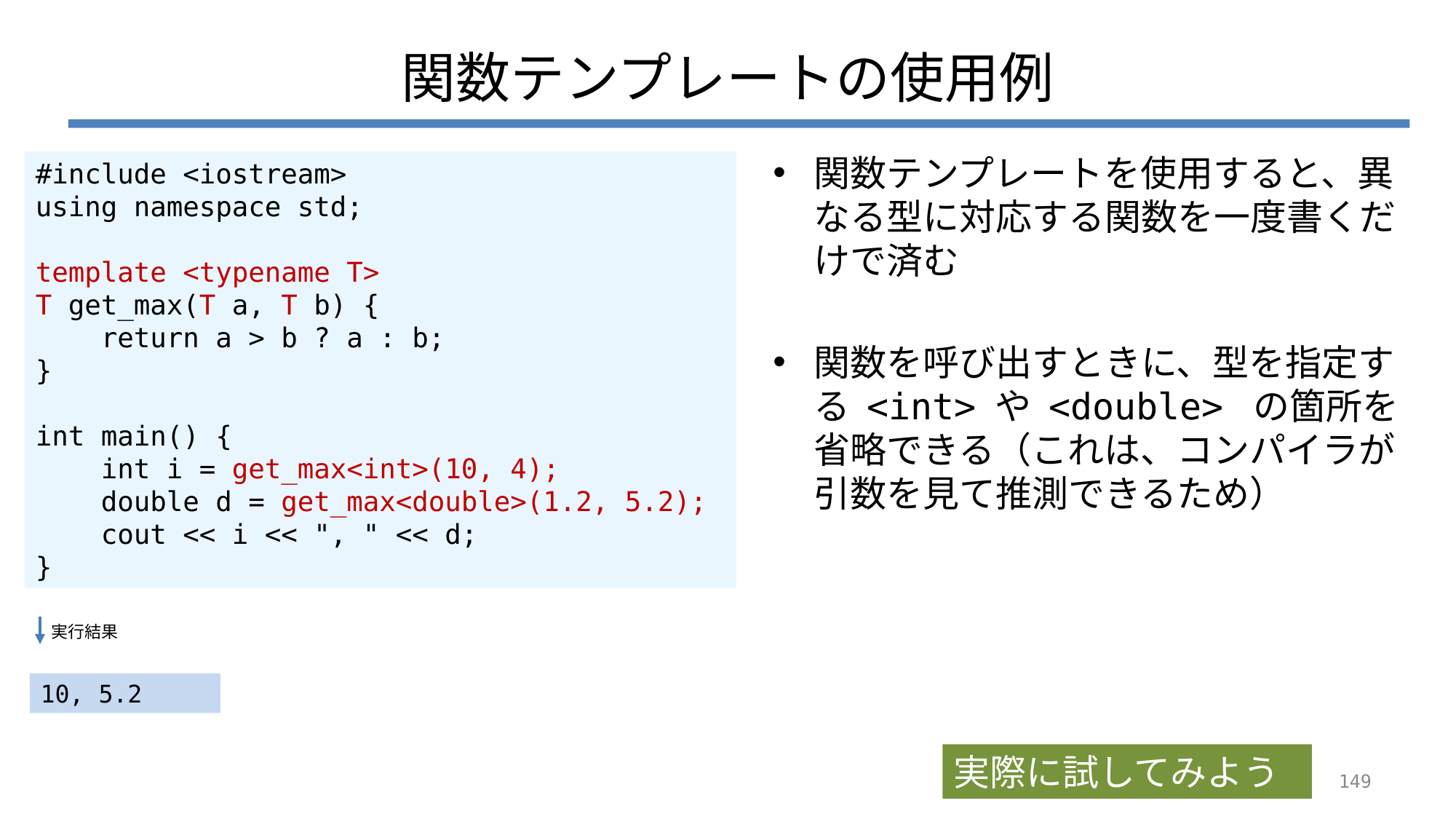

# 関数テンプレートの使用例
関数テンプレートを使用すると、異なる型に対応する関数を一度書くだけで済む

関数を呼び出すときに、型を指定する <int> や <double> の箇所を省略できる（これは、コンパイラが引数を見て推測できるため）
#include <iostream>
using namespace std;

template <typename T>
T get_max(T a, T b) {
    return a > b ? a : b;
}

int main() {
    int i = get_max<int>(10, 4);
    double d = get_max<double>(1.2, 5.2);
    cout << i << ", " << d;
}
実行結果
10, 5.2
実際に試してみよう
149